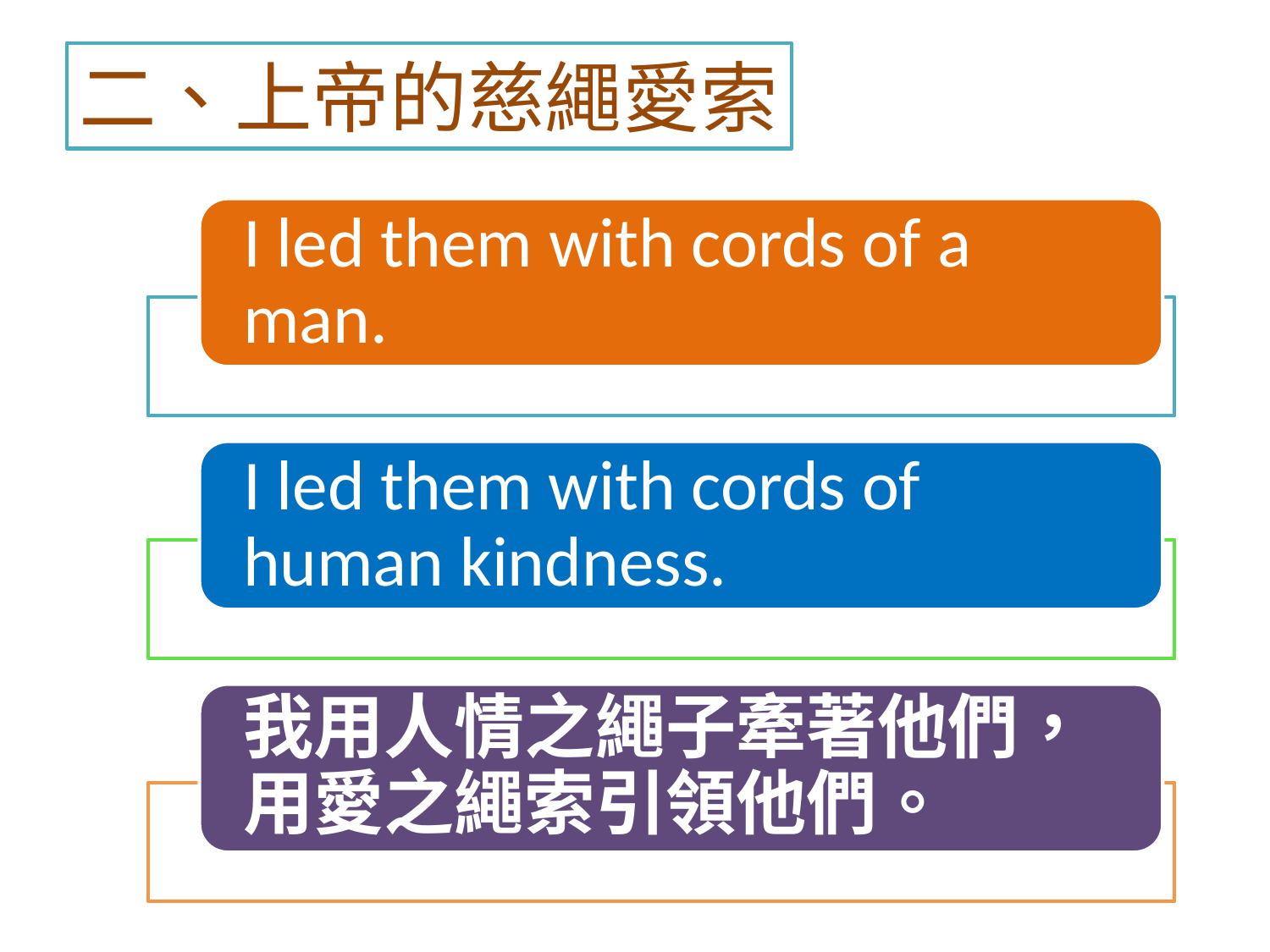

二、上帝的慈繩愛索
I led them with cords of a man.
I led them with cords of human kindness.
我用人情之繩子牽著他們，用愛之繩索引領他們。